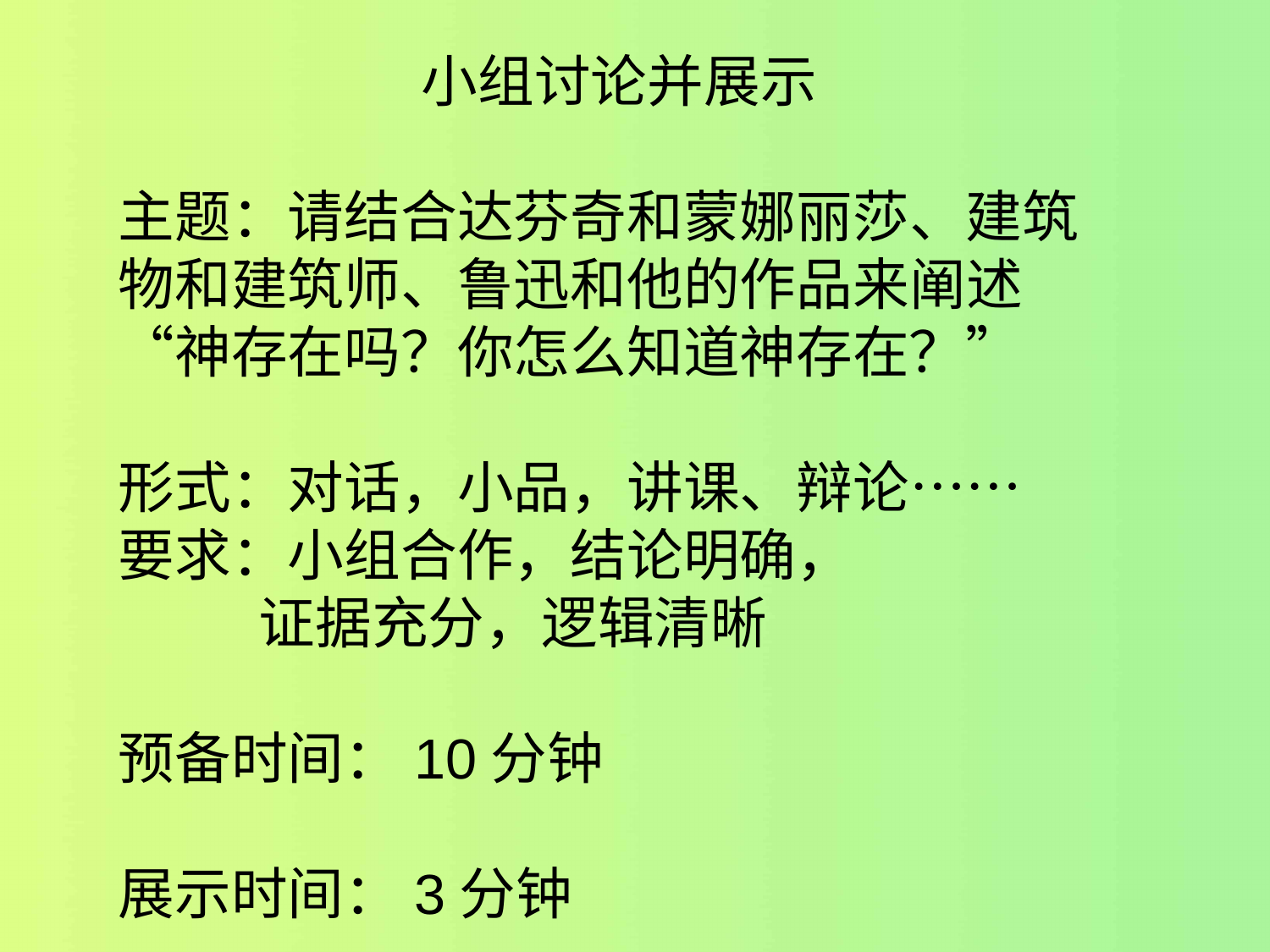

小组讨论并展示

主题：请结合达芬奇和蒙娜丽莎、建筑物和建筑师、鲁迅和他的作品来阐述“神存在吗？你怎么知道神存在？”

形式：对话，小品，讲课、辩论……
要求：小组合作，结论明确，
          证据充分，逻辑清晰

预备时间：10分钟

展示时间：3分钟